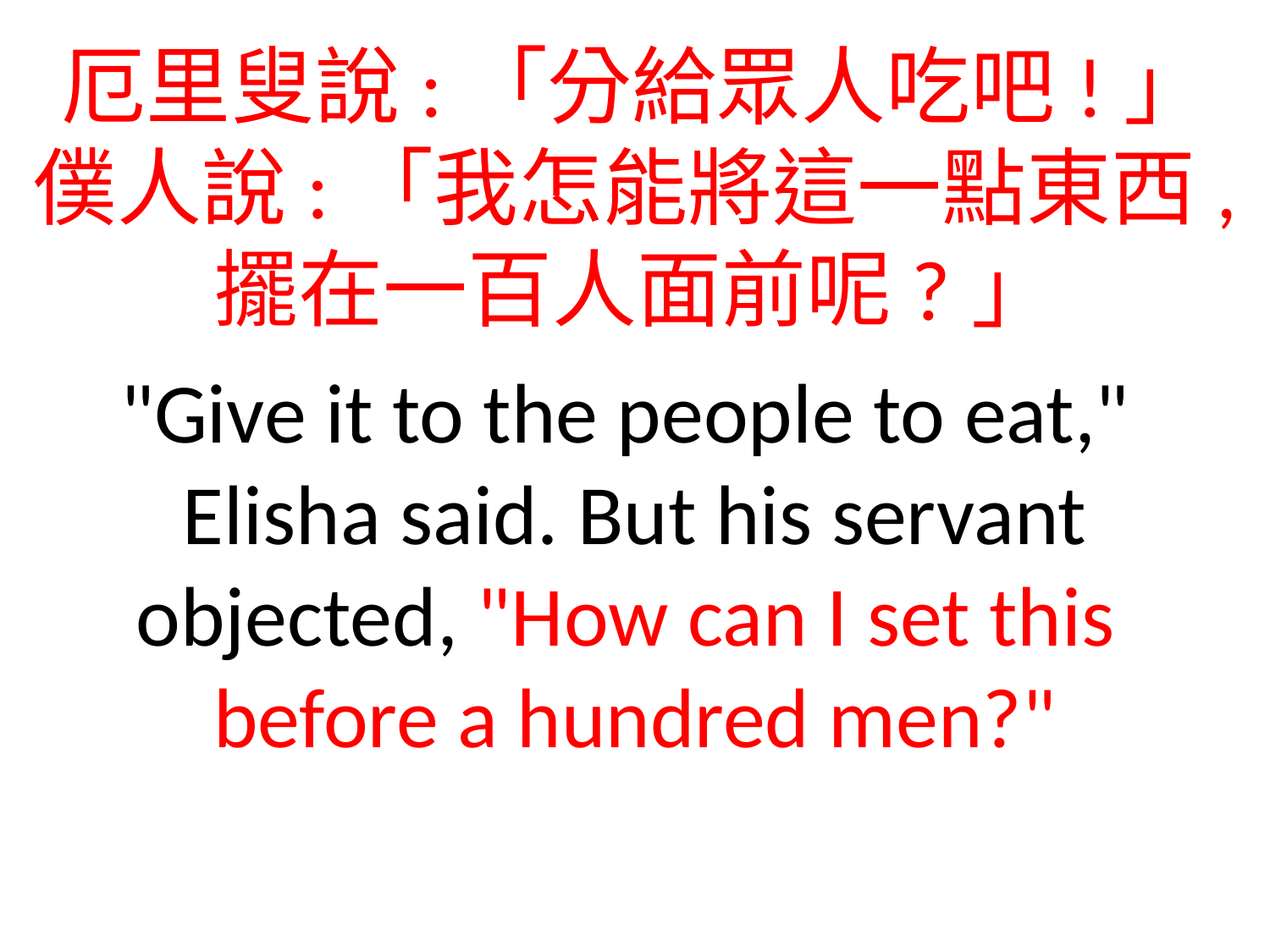

厄里叟說:「分給眾人吃吧!」
僕人說:「我怎能將這一點東西,
擺在一百人面前呢?」
"Give it to the people to eat,"
Elisha said. But his servant objected, "How can I set this
before a hundred men?"